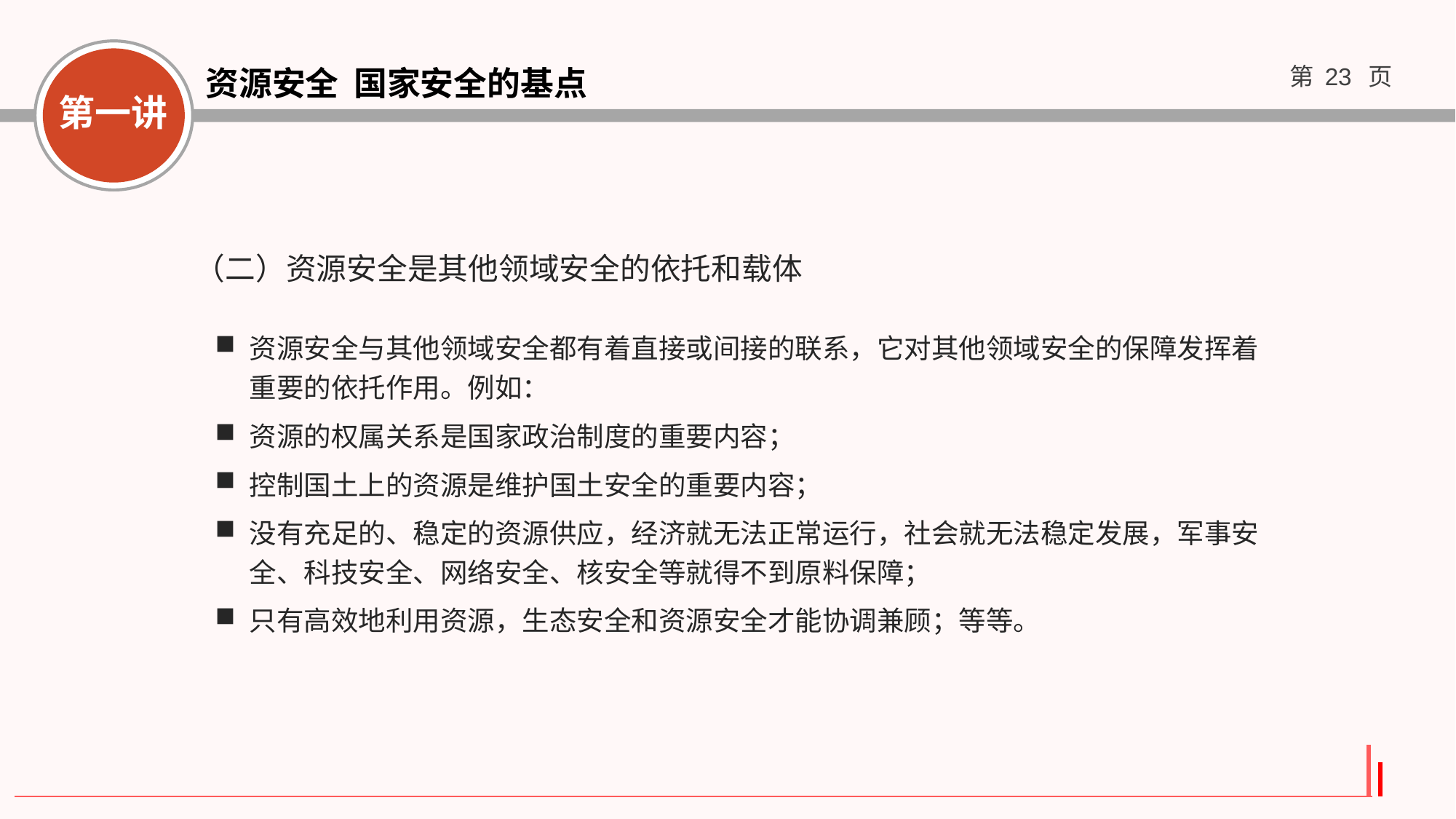

（二）资源安全是其他领域安全的依托和载体
资源安全与其他领域安全都有着直接或间接的联系，它对其他领域安全的保障发挥着重要的依托作用。例如：
资源的权属关系是国家政治制度的重要内容；
控制国土上的资源是维护国土安全的重要内容；
没有充足的、稳定的资源供应，经济就无法正常运行，社会就无法稳定发展，军事安全、科技安全、网络安全、核安全等就得不到原料保障；
只有高效地利用资源，生态安全和资源安全才能协调兼顾；等等。